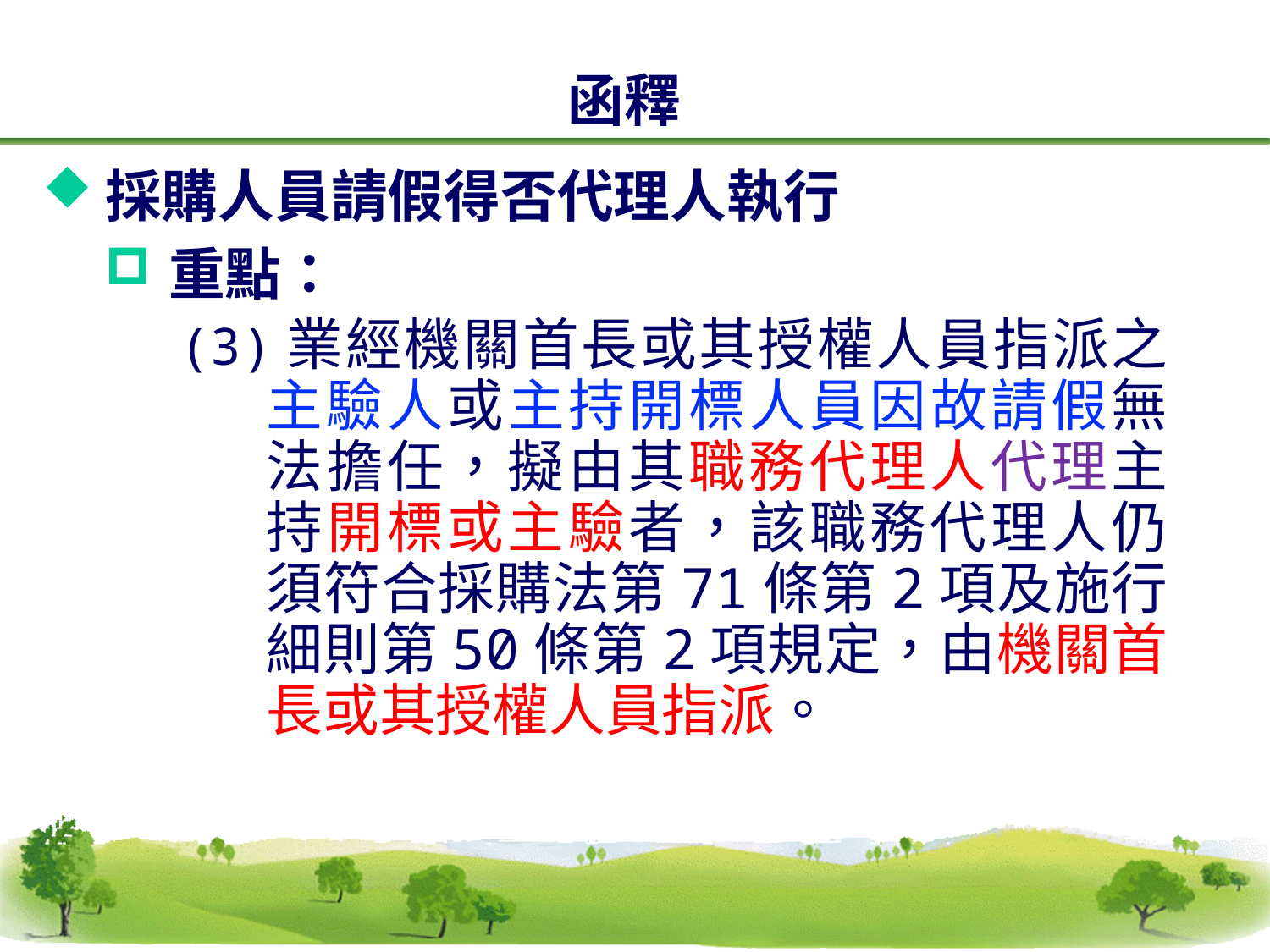

函釋
採購人員請假得否代理人執行
重點：
(3)業經機關首長或其授權人員指派之主驗人或主持開標人員因故請假無法擔任，擬由其職務代理人代理主持開標或主驗者，該職務代理人仍須符合採購法第71條第2項及施行細則第50條第2項規定，由機關首長或其授權人員指派。